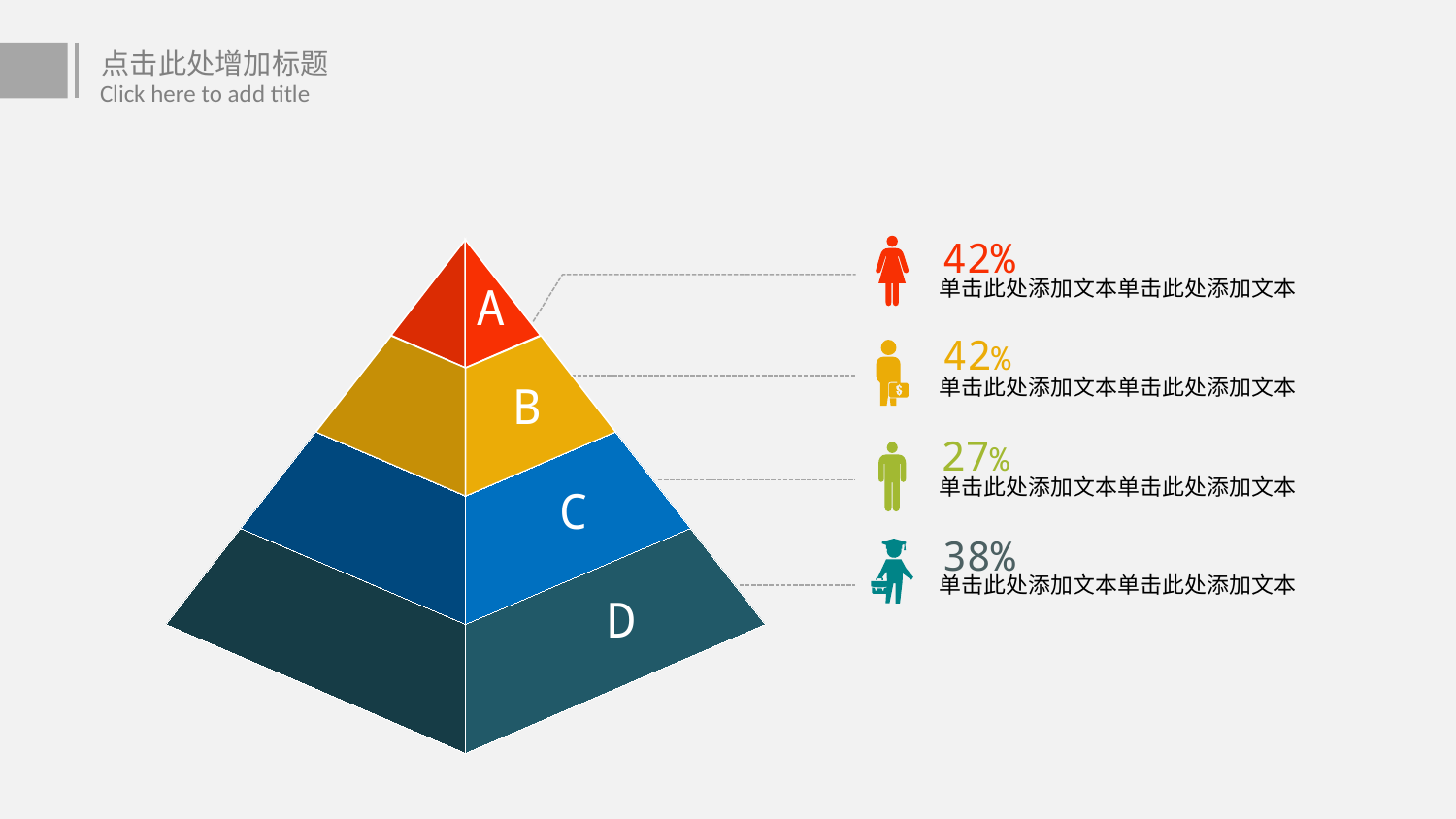

点击此处增加标题

Click here to add title
42%

A

B

C

D
单击此处添加文本单击此处添加文本

42%

单击此处添加文本单击此处添加文本

27%

单击此处添加文本单击此处添加文本

38%

单击此处添加文本单击此处添加文本